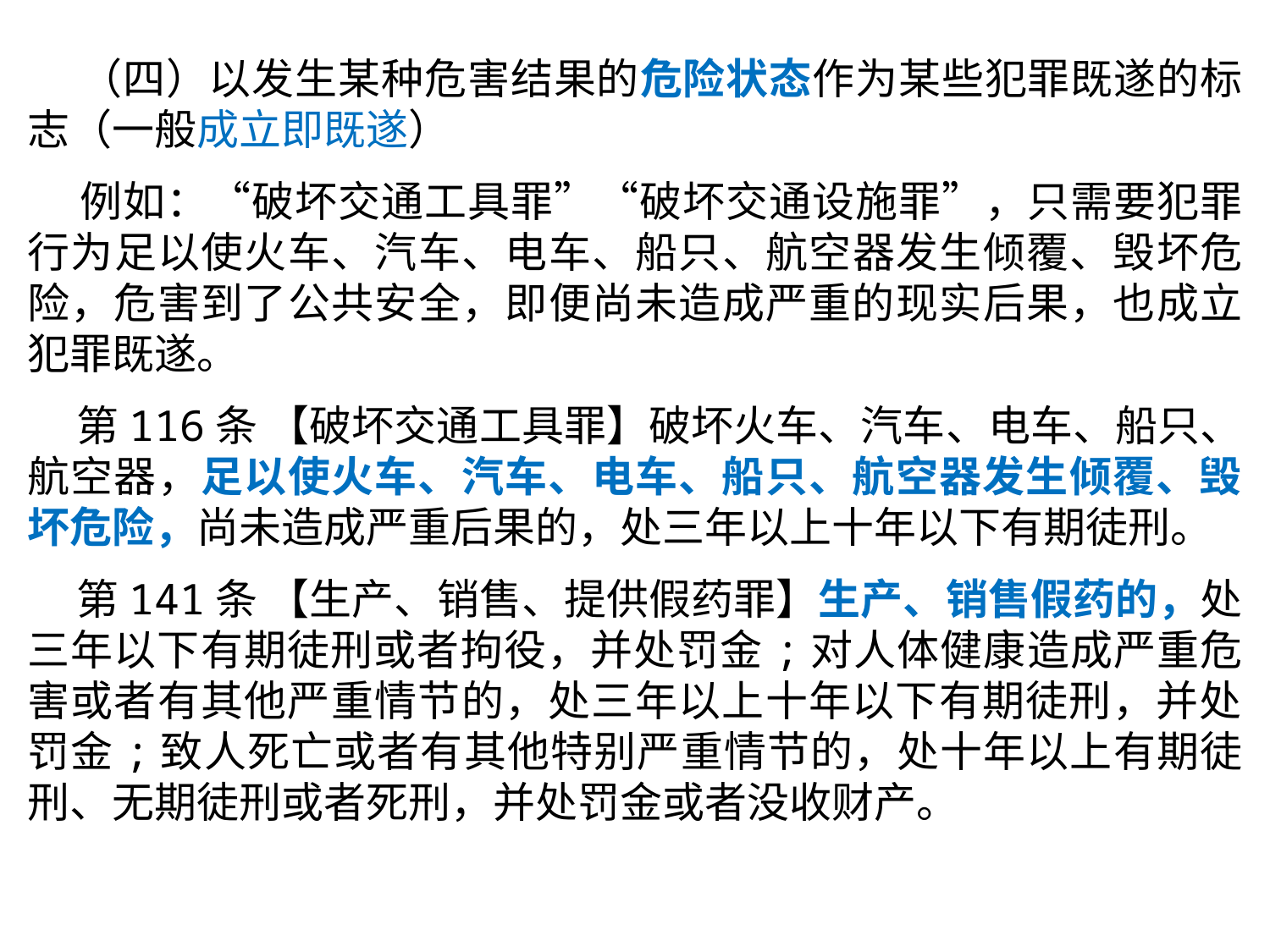

（四）以发生某种危害结果的危险状态作为某些犯罪既遂的标志（一般成立即既遂）

    例如：“破坏交通工具罪”“破坏交通设施罪”，只需要犯罪行为足以使火车、汽车、电车、船只、航空器发生倾覆、毁坏危险，危害到了公共安全，即便尚未造成严重的现实后果，也成立犯罪既遂。

    第116条 【破坏交通工具罪】破坏火车、汽车、电车、船只、航空器，足以使火车、汽车、电车、船只、航空器发生倾覆、毁坏危险，尚未造成严重后果的，处三年以上十年以下有期徒刑。

    第141条 【生产、销售、提供假药罪】生产、销售假药的，处三年以下有期徒刑或者拘役，并处罚金;对人体健康造成严重危害或者有其他严重情节的，处三年以上十年以下有期徒刑，并处罚金;致人死亡或者有其他特别严重情节的，处十年以上有期徒刑、无期徒刑或者死刑，并处罚金或者没收财产。